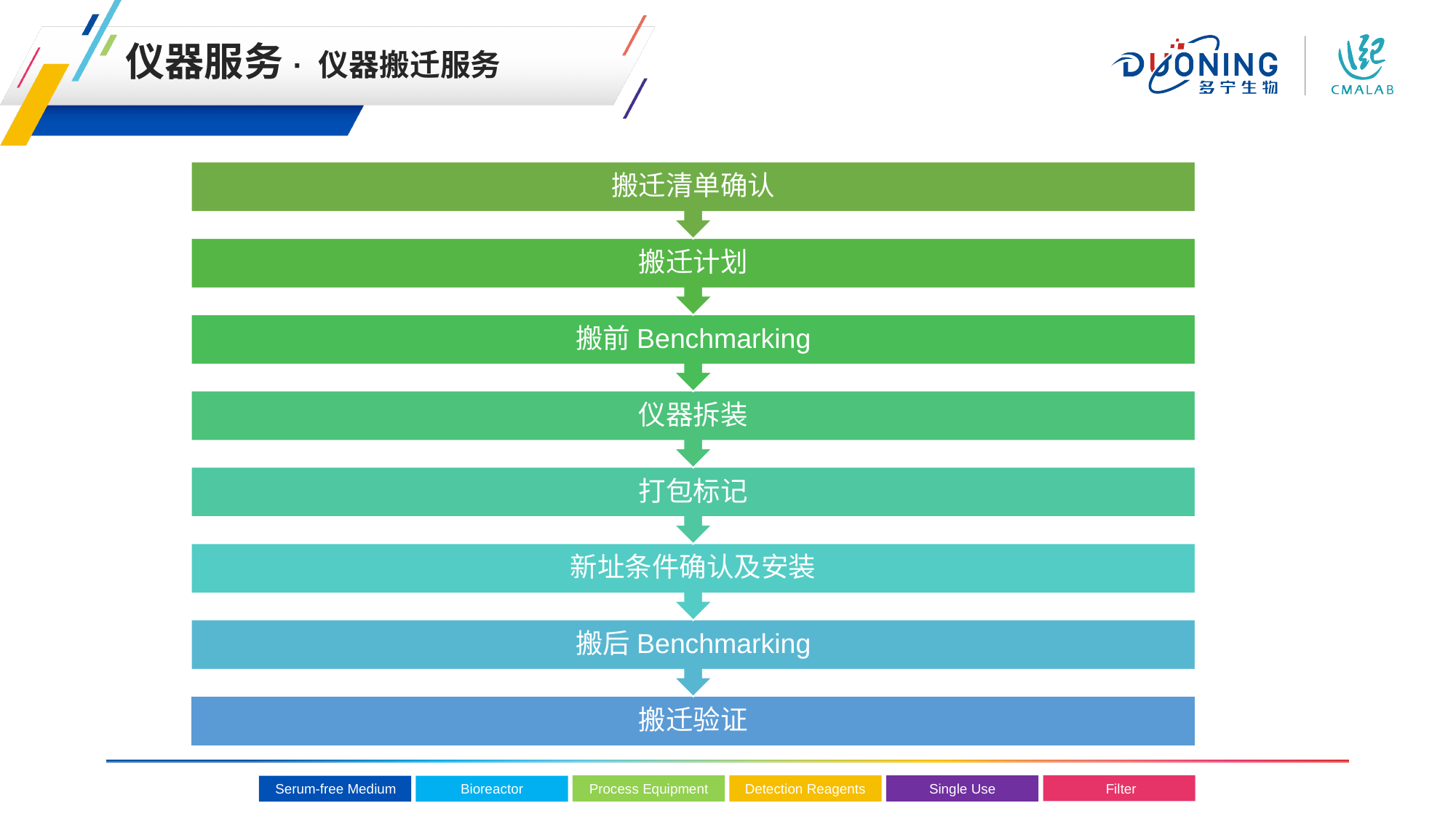

仪器服务· 仪器搬迁服务
搬迁验证
搬后Benchmarking
新址条件确认及安装
打包标记
仪器拆装
搬前Benchmarking
搬迁计划
搬迁清单确认